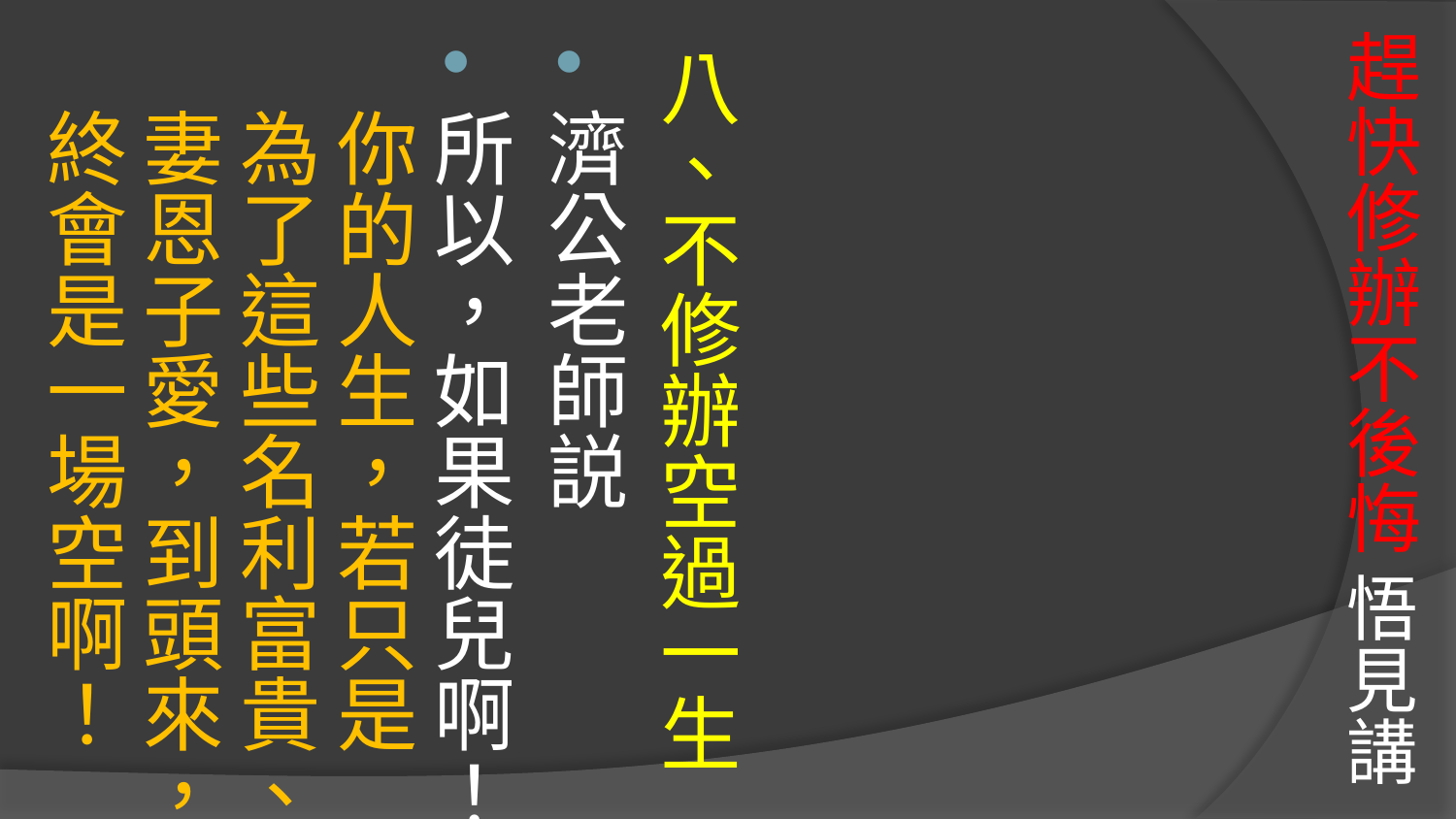

# 趕快修辦不後悔 悟見講
八、不修辦空過一生
濟公老師説
所以，如果徒兒啊！你的人生，若只是為了這些名利富貴、妻恩子愛，到頭來，終會是一場空啊！